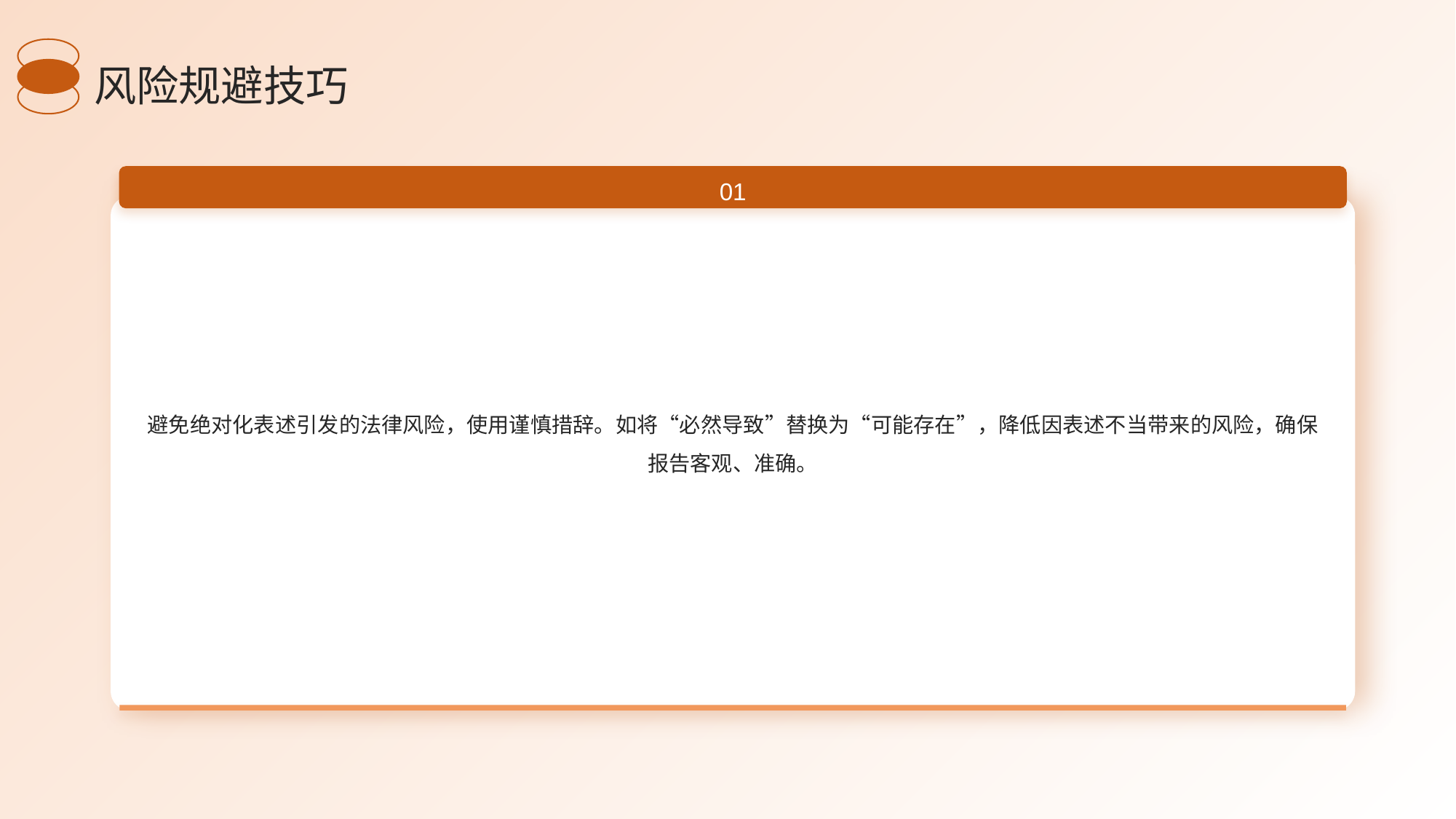

风险规避技巧

01

避免绝对化表述引发的法律风险，使用谨慎措辞。如将“必然导致”替换为“可能存在”，降低因表述不当带来的风险，确保报告客观、准确。